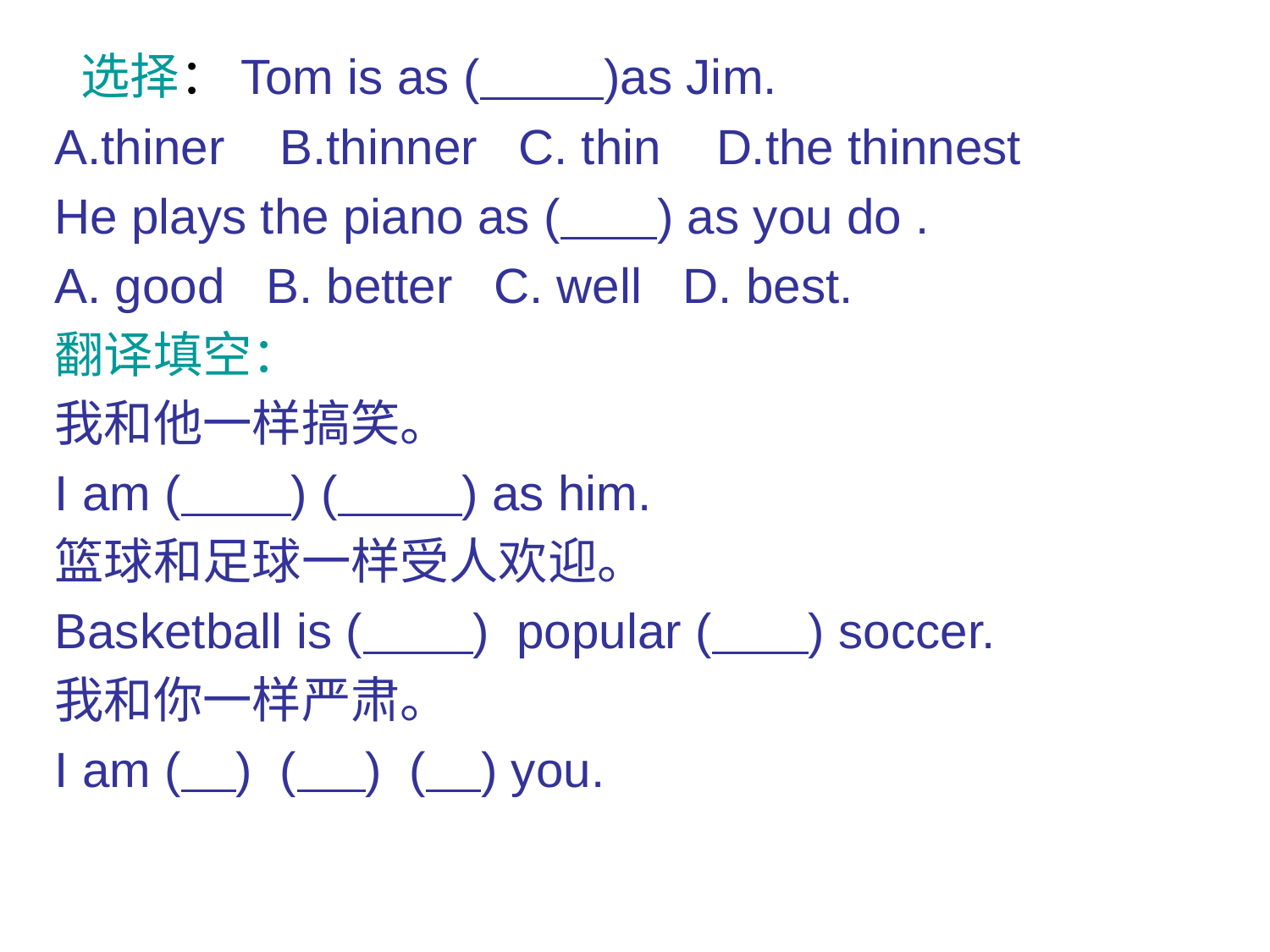

选择：Tom is as (         )as Jim.
A.thiner    B.thinner   C. thin    D.the thinnest
He plays the piano as (       ) as you do .
A. good   B. better   C. well   D. best.
翻译填空：
我和他一样搞笑。
I am (        ) (         ) as him.
篮球和足球一样受人欢迎。
Basketball is (        )  popular (       ) soccer.
我和你一样严肃。
I am (    )  (     )  (    ) you.